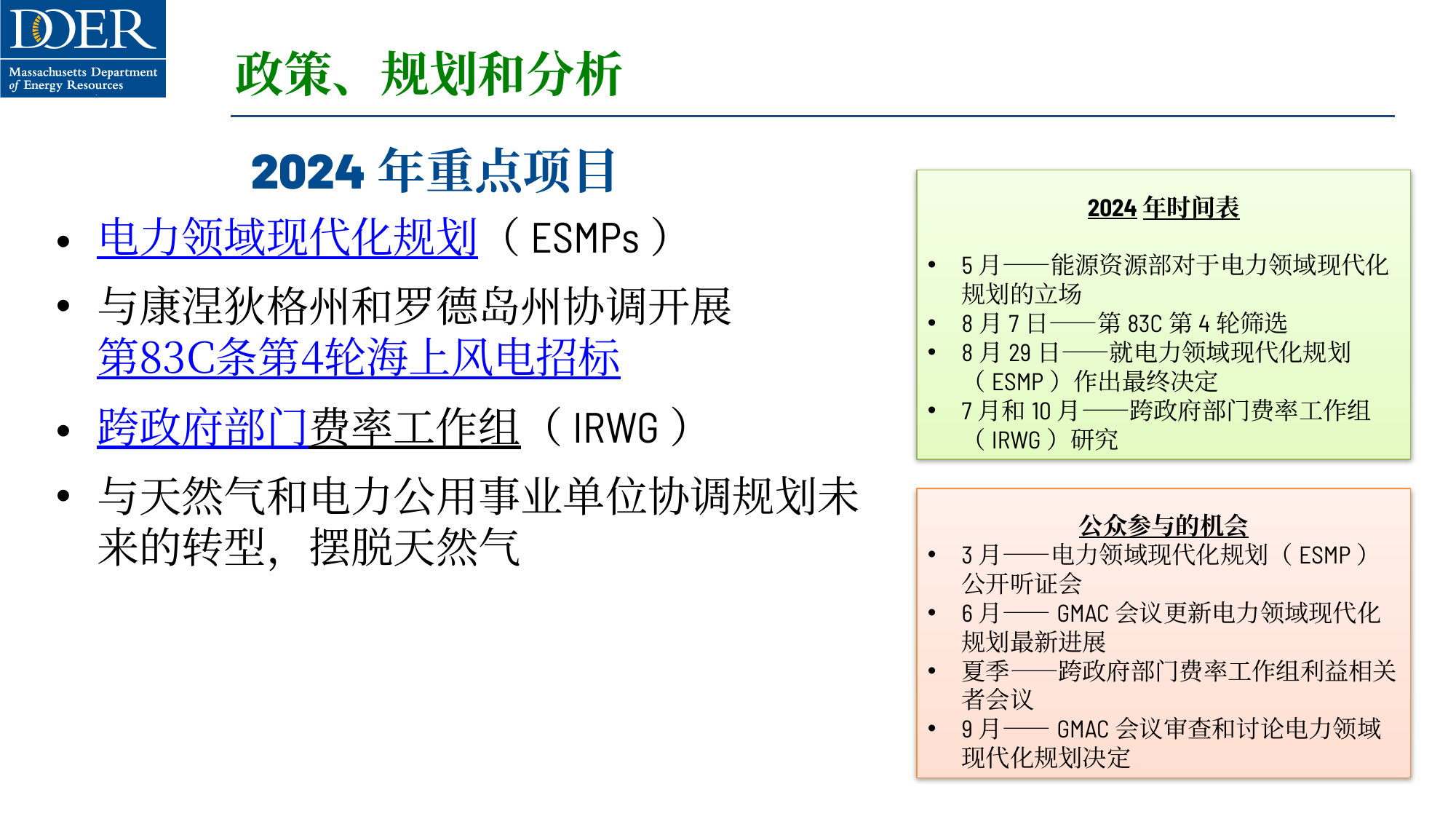

# 政策、规划和分析
2024年重点项目
2024年时间表

5月——能源资源部对于电力领域现代化规划的立场
8月7日——第83C第4轮筛选
8月29日——就电力领域现代化规划（ESMP）作出最终决定
7月和10月——跨政府部门费率工作组（IRWG）研究
电力领域现代化规划（ESMPs）
与康涅狄格州和罗德岛州协调开展第83C条第4轮海上风电招标
跨政府部门费率工作组（IRWG）
与天然气和电力公用事业单位协调规划未来的转型，摆脱天然气

公众参与的机会
3月——电力领域现代化规划（ESMP）公开听证会
6月——GMAC会议更新电力领域现代化规划最新进展
夏季——跨政府部门费率工作组利益相关者会议
9月——GMAC会议审查和讨论电力领域现代化规划决定